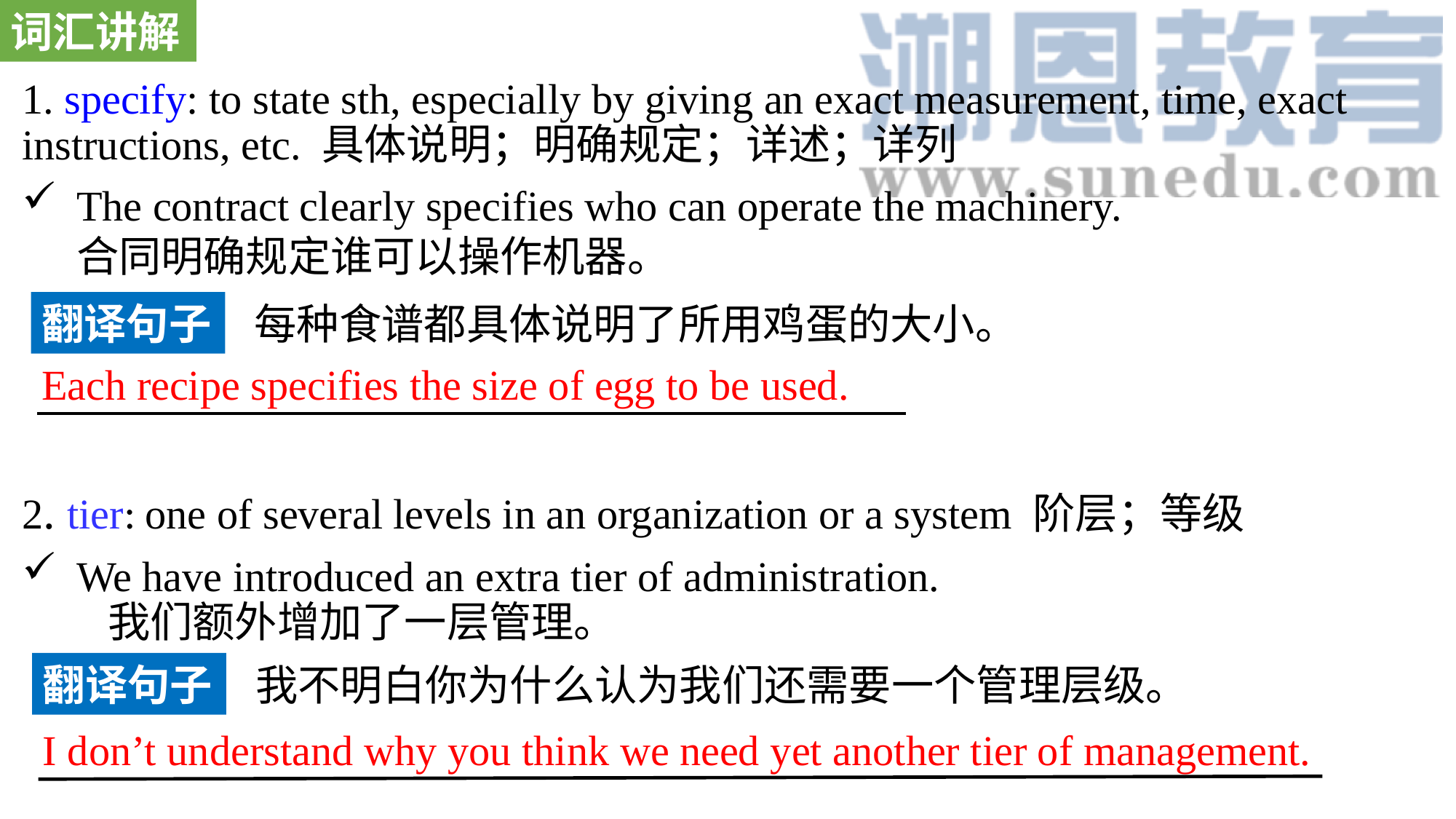

词汇讲解
1. specify: to state sth, especially by giving an exact measurement, time, exact instructions, etc. 具体说明；明确规定；详述；详列
The contract clearly specifies who can operate the machinery.                           合同明确规定谁可以操作机器。

2. tier: one of several levels in an organization or a system 阶层；等级
We have introduced an extra tier of administration.                                                  我们额外增加了一层管理。
翻译句子
每种食谱都具体说明了所用鸡蛋的大小。
Each recipe specifies the size of egg to be used.
翻译句子
我不明白你为什么认为我们还需要一个管理层级。
I don’t understand why you think we need yet another tier of management.